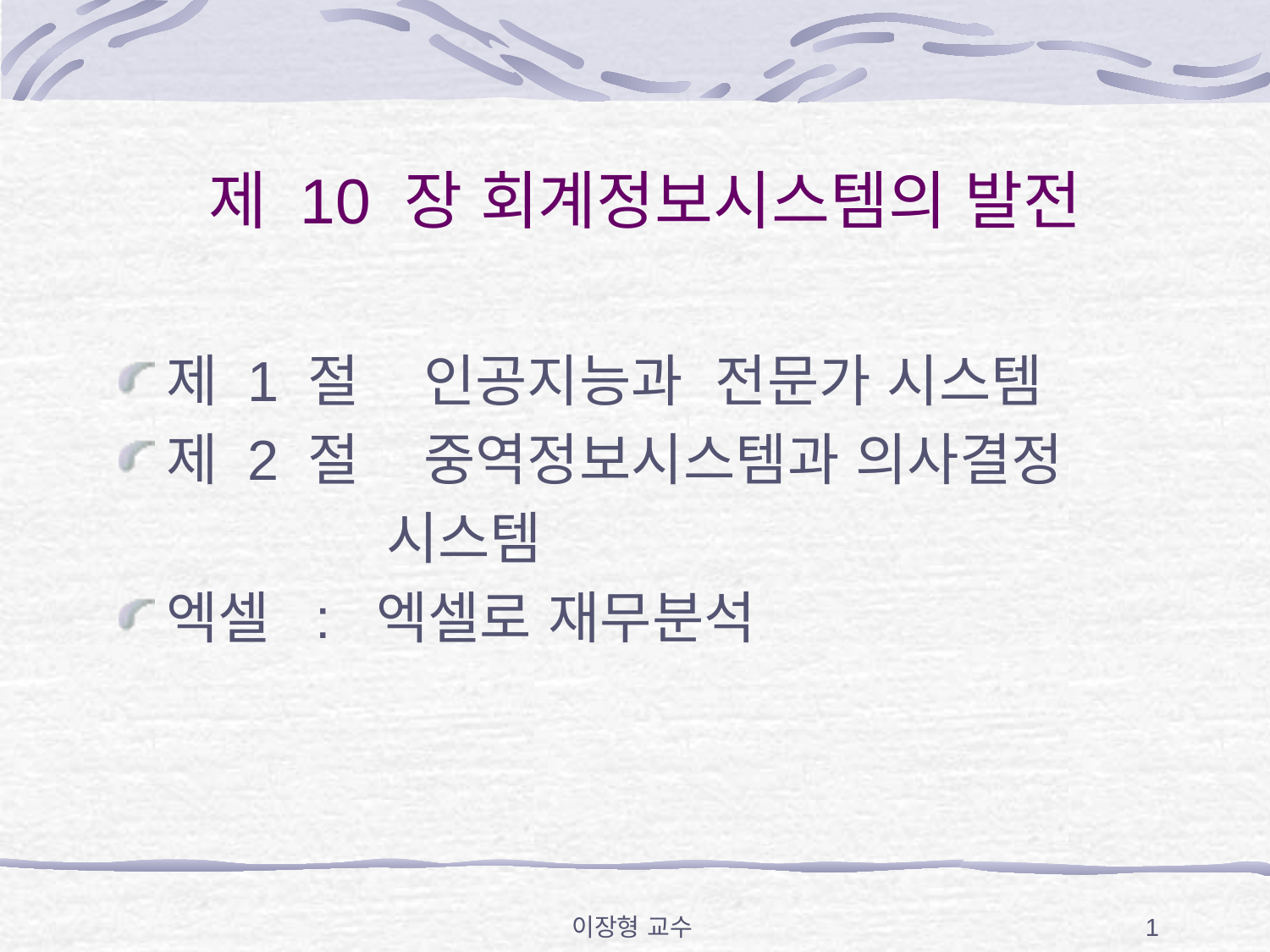

# 제 10 장 회계정보시스템의 발전
제 1 절    인공지능과  전문가 시스템
제 2 절    중역정보시스템과 의사결정
                시스템
엑셀  :  엑셀로 재무분석
이장형 교수
1